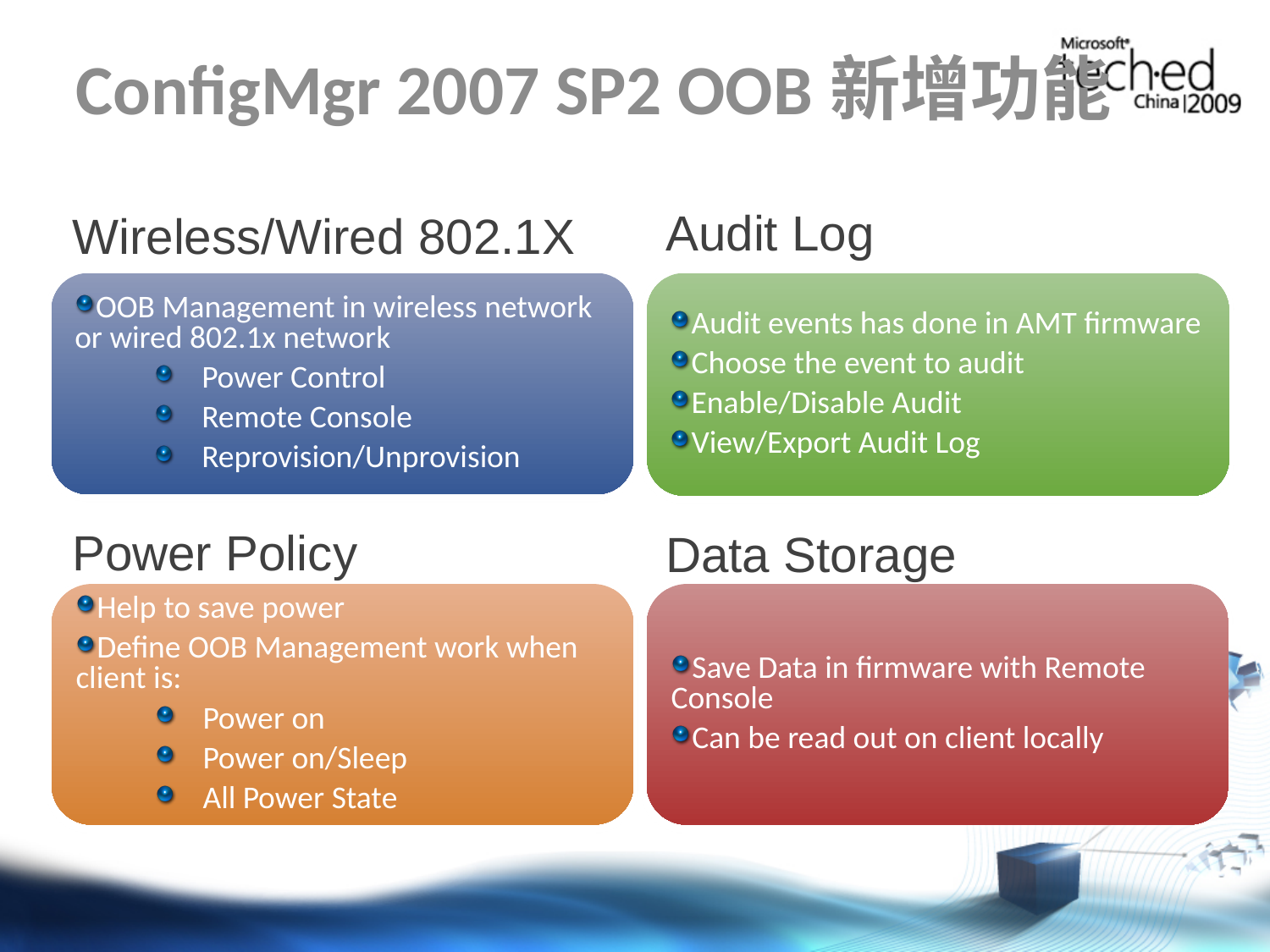

# ConfigMgr 2007 SP2 OOB新增功能
Audit Log
Wireless/Wired 802.1X
OOB Management in wireless network or wired 802.1x network
Power Control
Remote Console
Reprovision/Unprovision
Audit events has done in AMT firmware
Choose the event to audit
Enable/Disable Audit
View/Export Audit Log
Power Policy
Data Storage
Help to save power
Define OOB Management work when client is:
Power on
Power on/Sleep
All Power State
Save Data in firmware with Remote Console
Can be read out on client locally